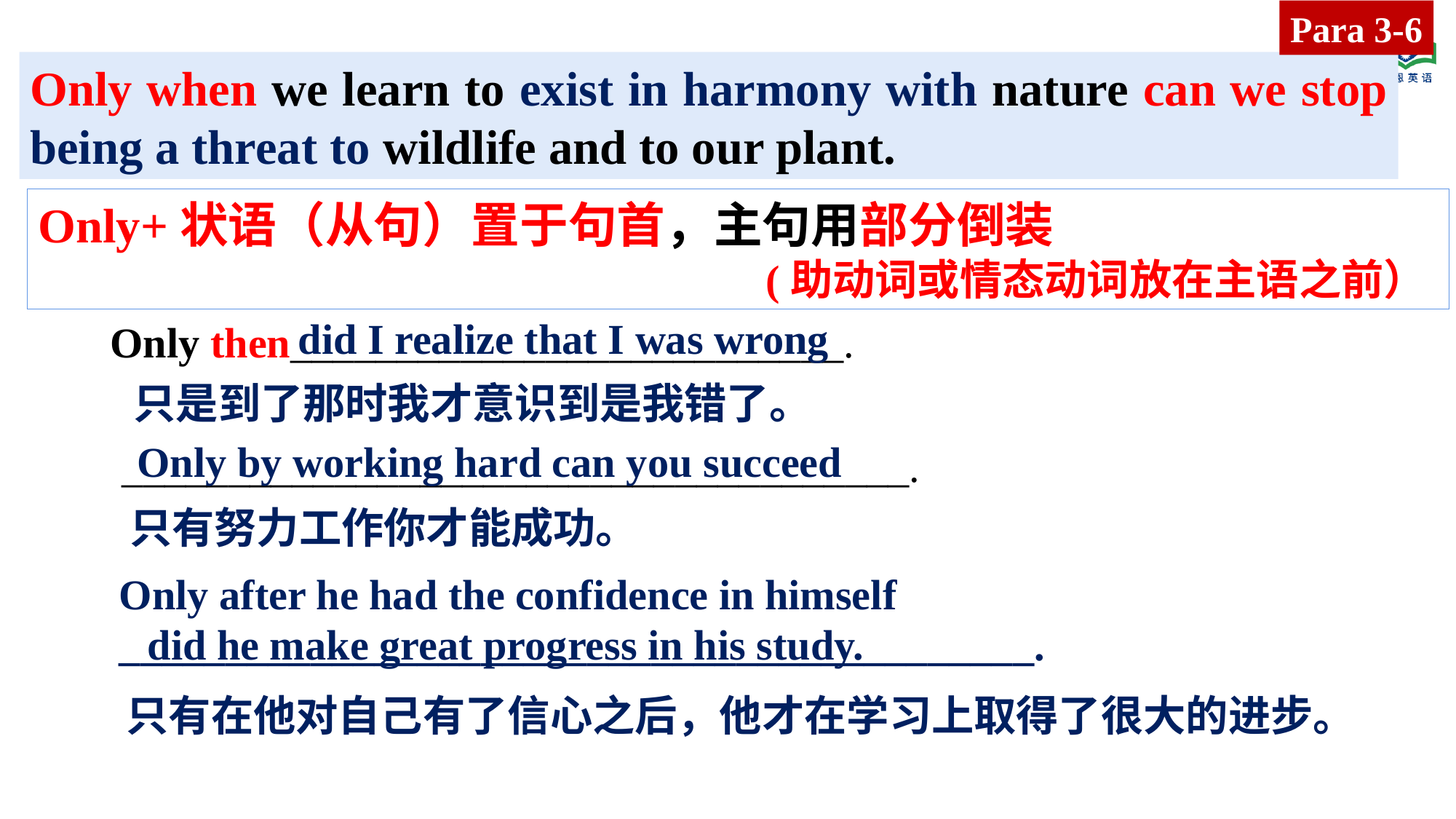

Para 3-6
Only when we learn to exist in harmony with nature can we stop being a threat to wildlife and to our plant.
Only+状语（从句）置于句首，主句用部分倒装
                                                                     (助动词或情态动词放在主语之前）
did I realize that I was wrong
Only then__________________________.
只是到了那时我才意识到是我错了。
Only by working hard can you succeed
_____________________________________.
只有努力工作你才能成功。
Only after he had the confidence in himself ___________________________________________.
did he make great progress in his study.
只有在他对自己有了信心之后，他才在学习上取得了很大的进步。